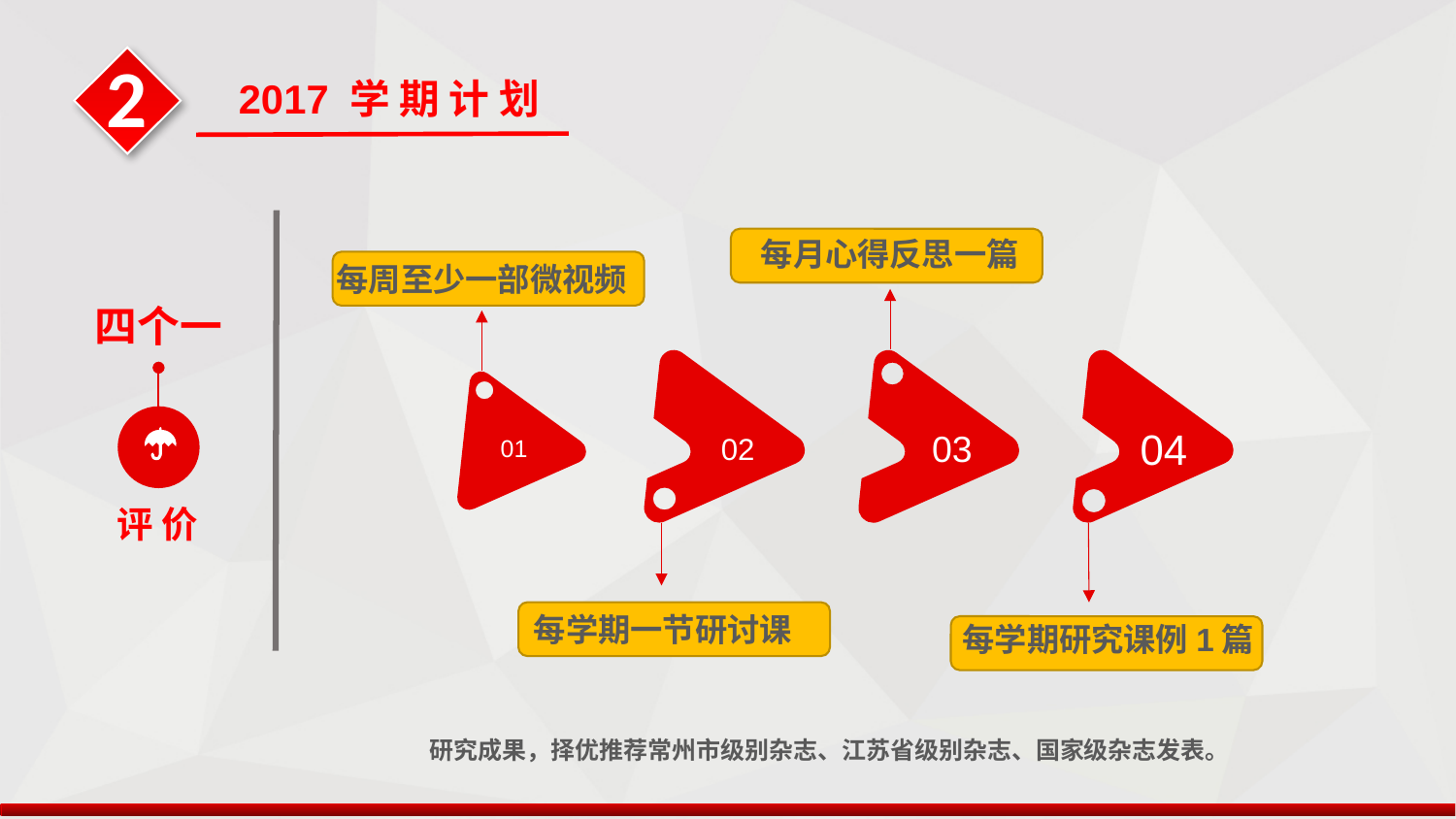

2

2017 学 期 计 划
每月心得反思一篇

每周至少一部微视频

03
四个一

评 价

01

02

04
每学期一节研讨课

每学期研究课例1篇

研究成果，择优推荐常州市级别杂志、江苏省级别杂志、国家级杂志发表。